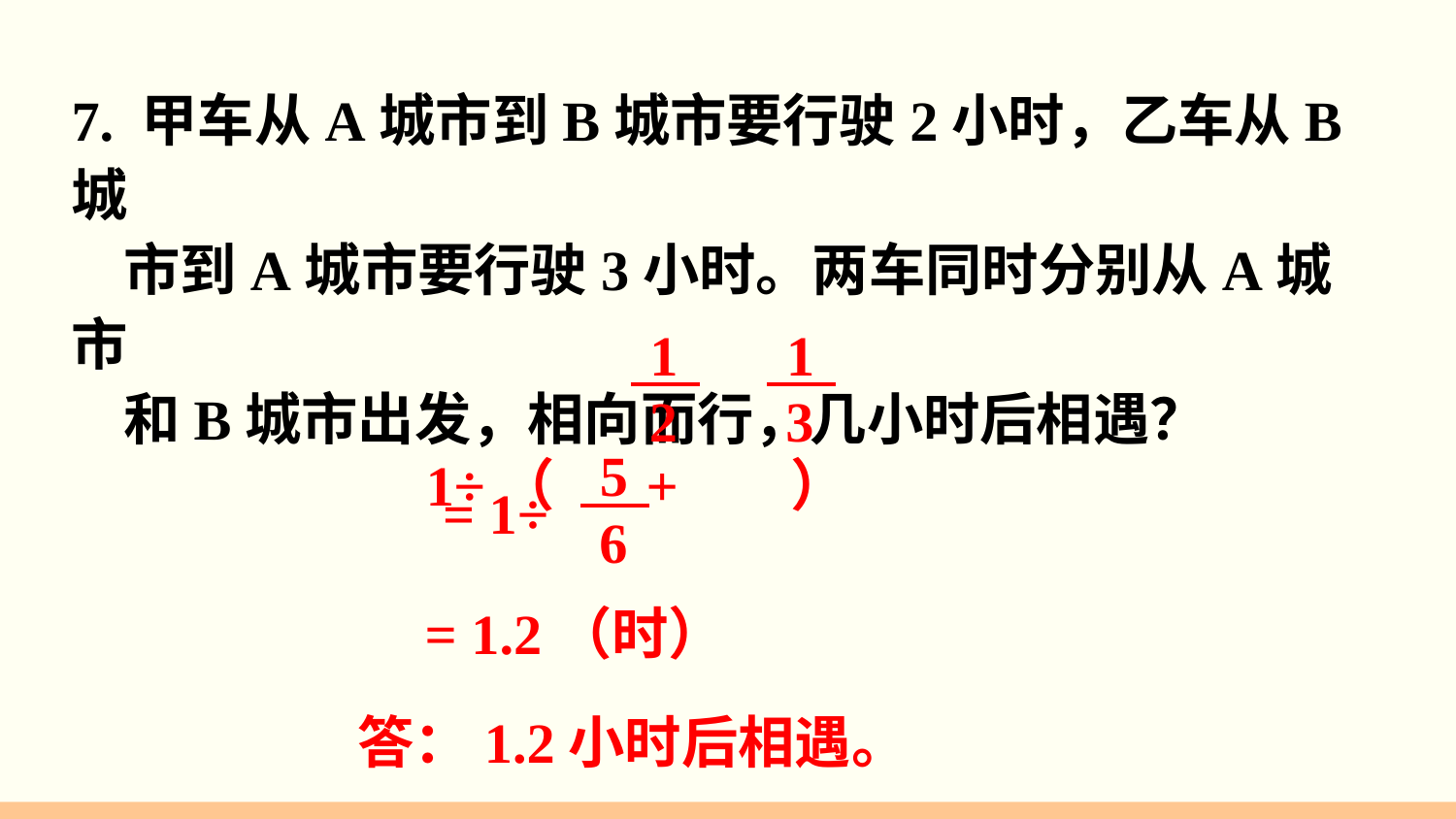

7. 甲车从A城市到B城市要行驶2小时，乙车从B城
   市到A城市要行驶3小时。两车同时分别从A城市
   和B城市出发，相向而行，几小时后相遇？
 1
 2
 1
 3
    1÷（      +       ）
 5
 6
= 1÷
 = 1.2（时）
答：1.2小时后相遇。